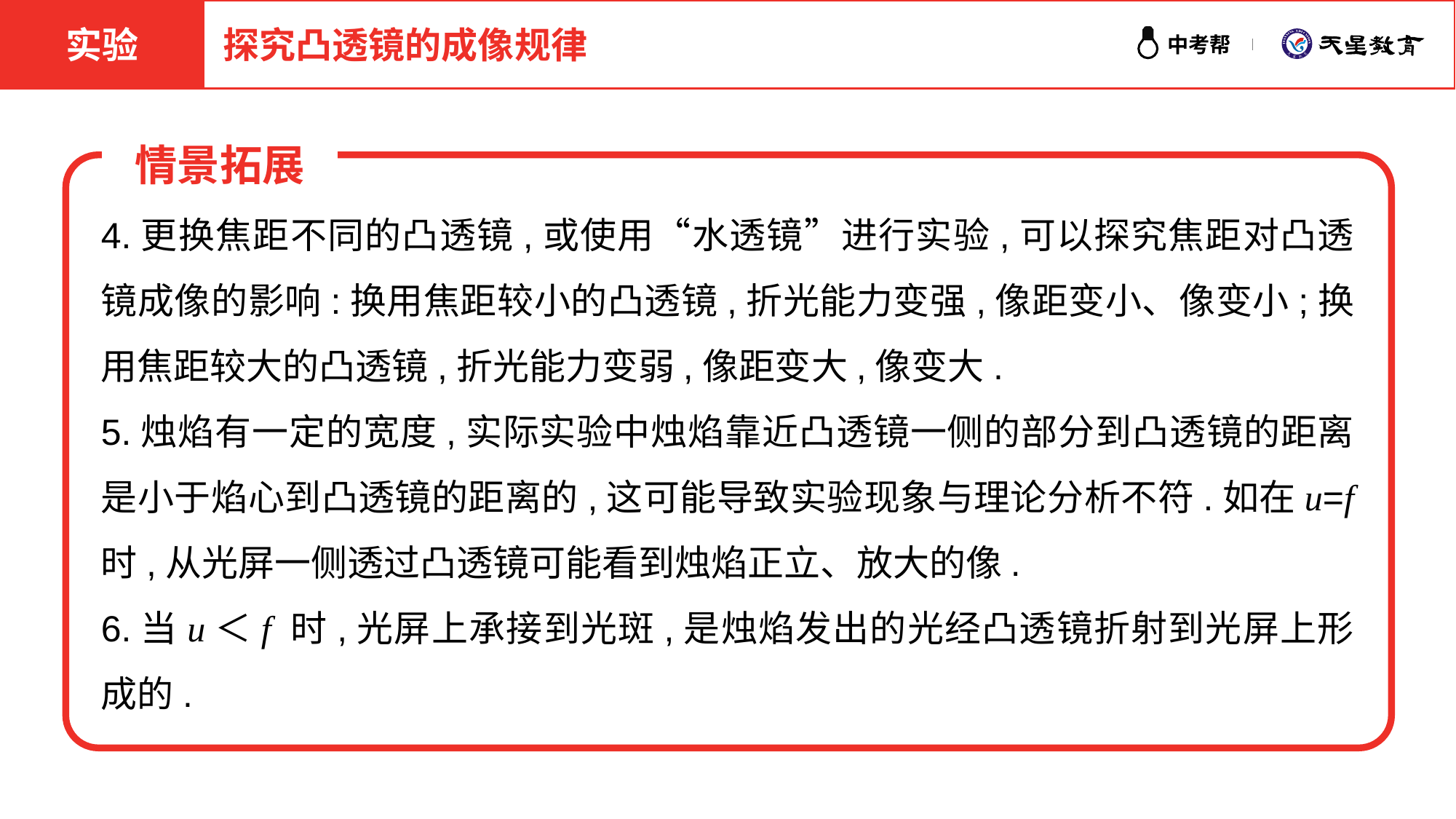

实验
探究凸透镜的成像规律
情景拓展

4.更换焦距不同的凸透镜,或使用“水透镜”进行实验,可以探究焦距对凸透镜成像的影响:换用焦距较小的凸透镜,折光能力变强,像距变小、像变小;换用焦距较大的凸透镜,折光能力变弱,像距变大,像变大.
5.烛焰有一定的宽度,实际实验中烛焰靠近凸透镜一侧的部分到凸透镜的距离是小于焰心到凸透镜的距离的,这可能导致实验现象与理论分析不符.如在u=f 时,从光屏一侧透过凸透镜可能看到烛焰正立、放大的像.
6.当u＜f 时,光屏上承接到光斑,是烛焰发出的光经凸透镜折射到光屏上形成的.